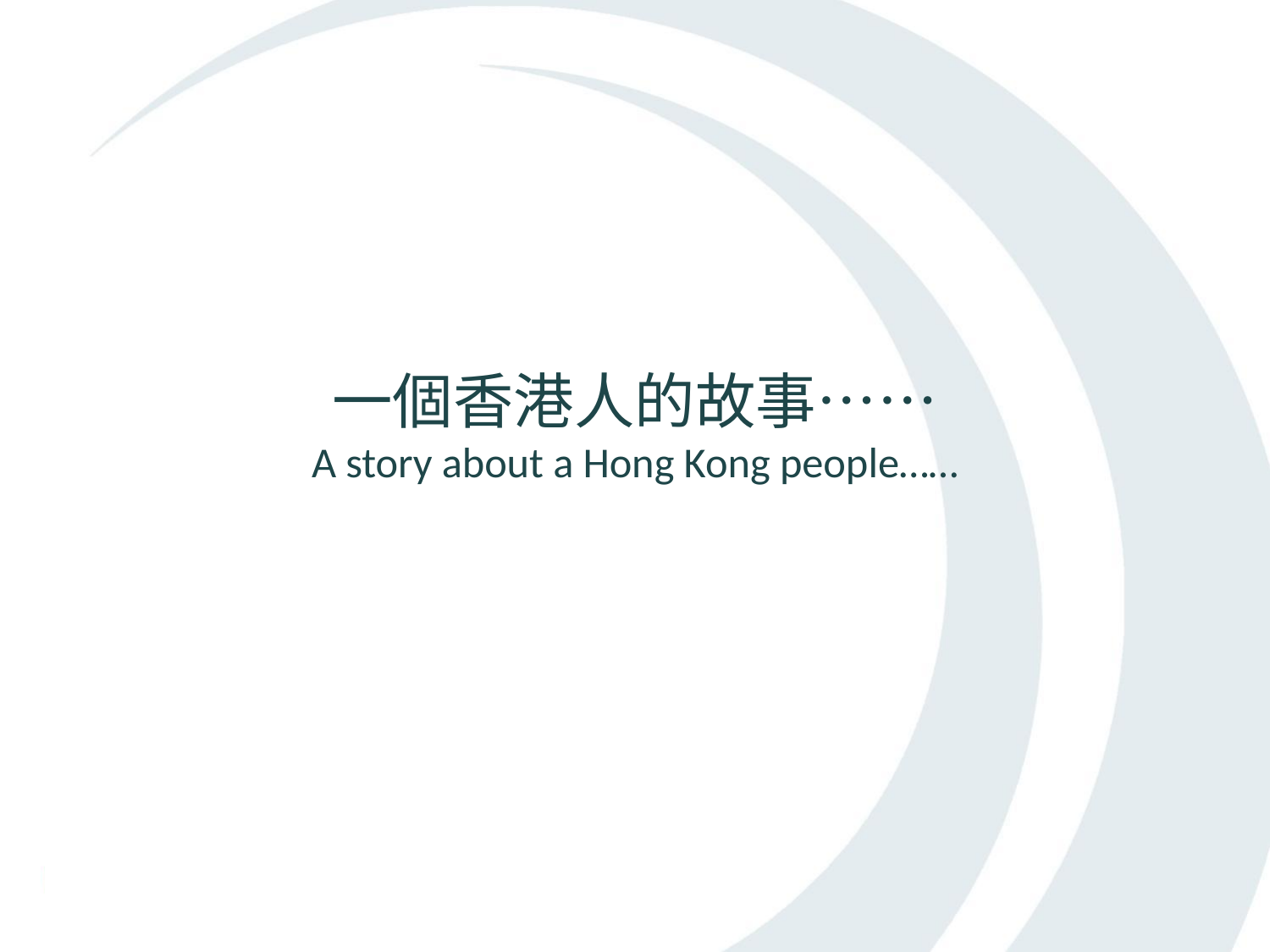

一個香港人的故事……
A story about a Hong Kong people……